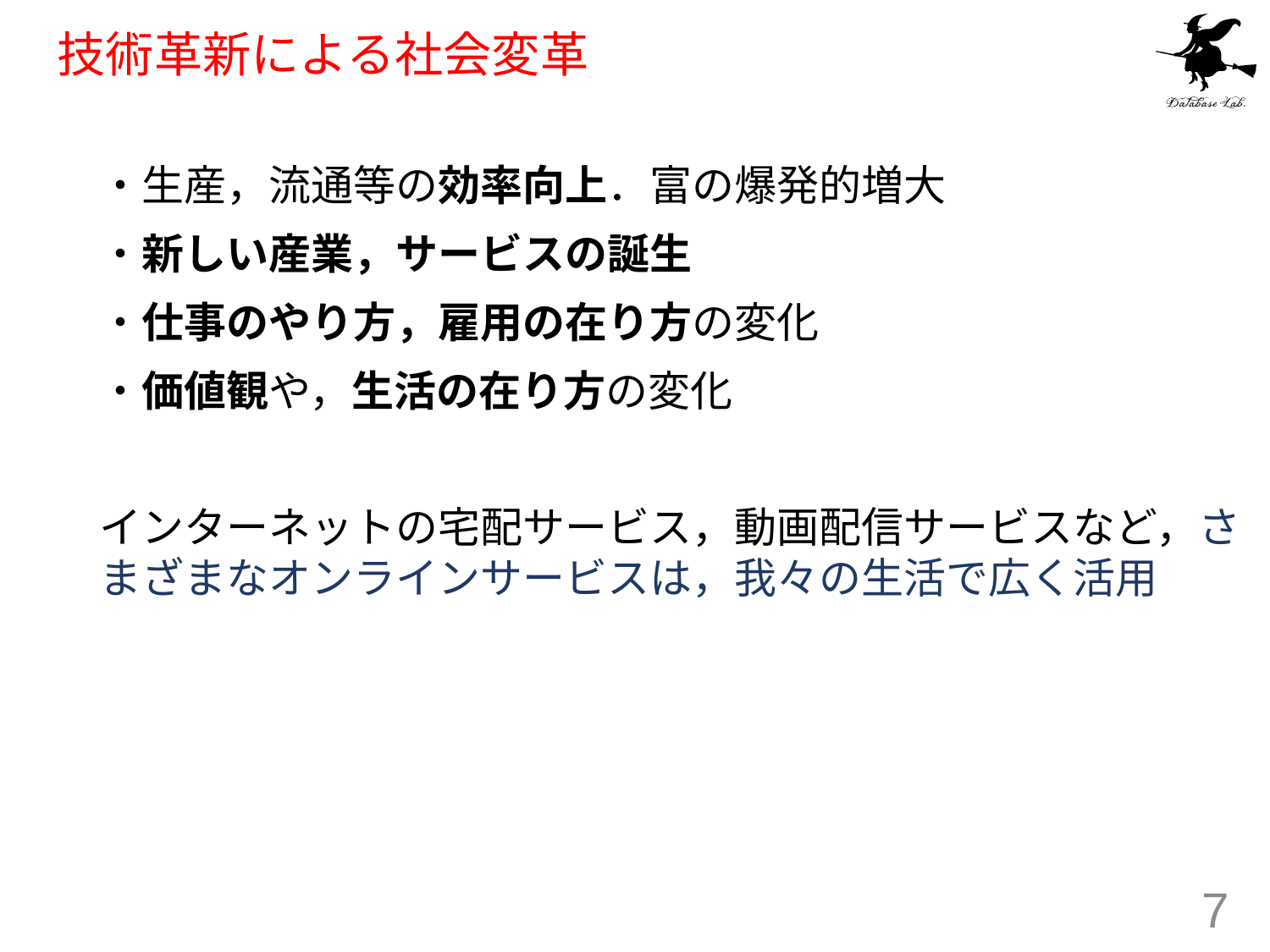

# 技術革新による社会変革
・生産，流通等の効率向上．富の爆発的増大
・新しい産業，サービスの誕生
・仕事のやり方，雇用の在り方の変化
・価値観や，生活の在り方の変化

インターネットの宅配サービス，動画配信サービスなど，さまざまなオンラインサービスは，我々の生活で広く活用
7